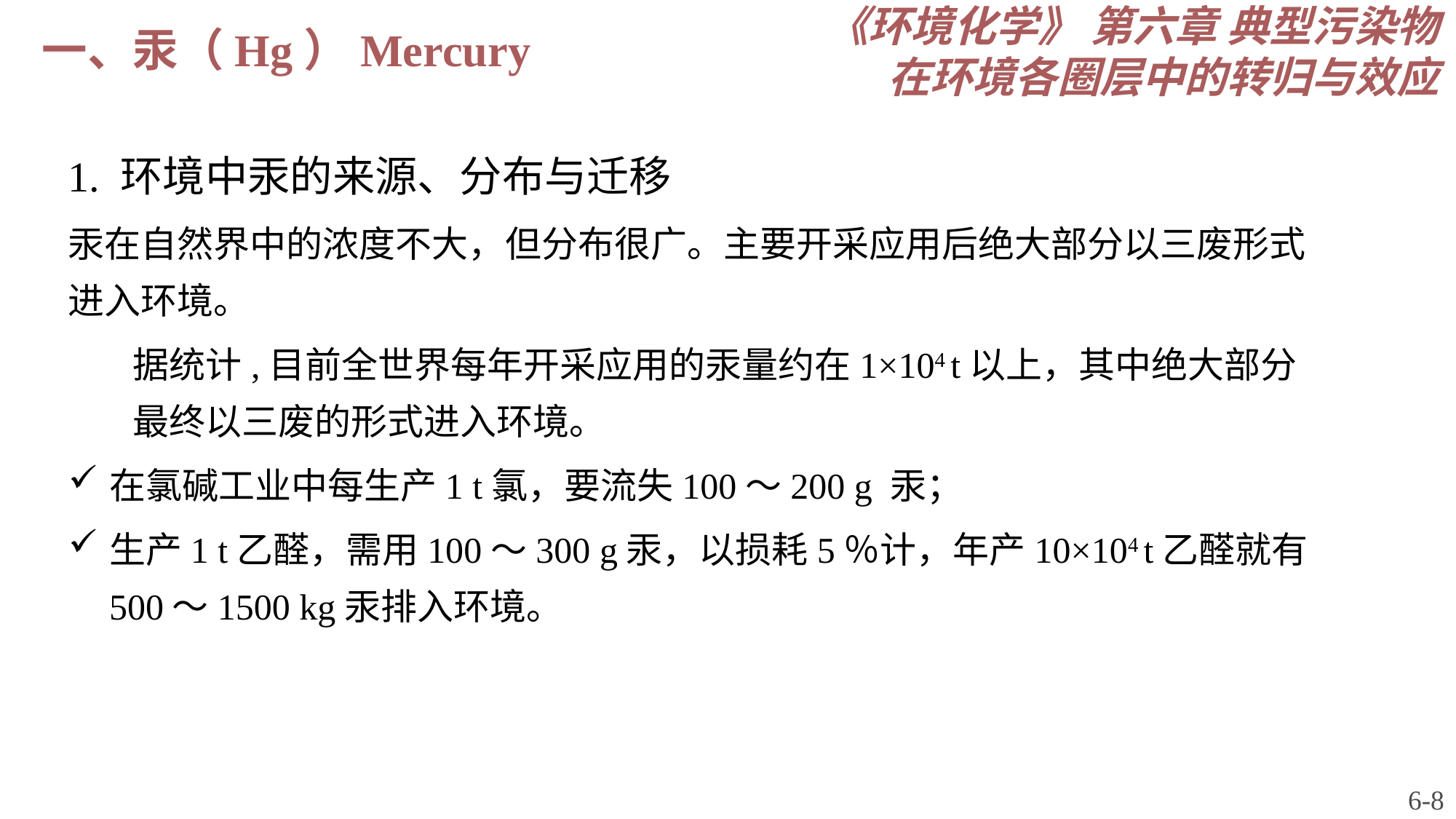

《环境化学》 第六章 典型污染物在环境各圈层中的转归与效应
一、汞（Hg）Mercury
1. 环境中汞的来源、分布与迁移
汞在自然界中的浓度不大，但分布很广。主要开采应用后绝大部分以三废形式进入环境。
    据统计,目前全世界每年开采应用的汞量约在1×104 t以上，其中绝大部分最终以三废的形式进入环境。
在氯碱工业中每生产1 t氯，要流失100～200 g 汞；
生产1 t乙醛，需用100～300 g汞，以损耗5％计，年产10×104 t乙醛就有500～1500 kg汞排入环境。
6-8